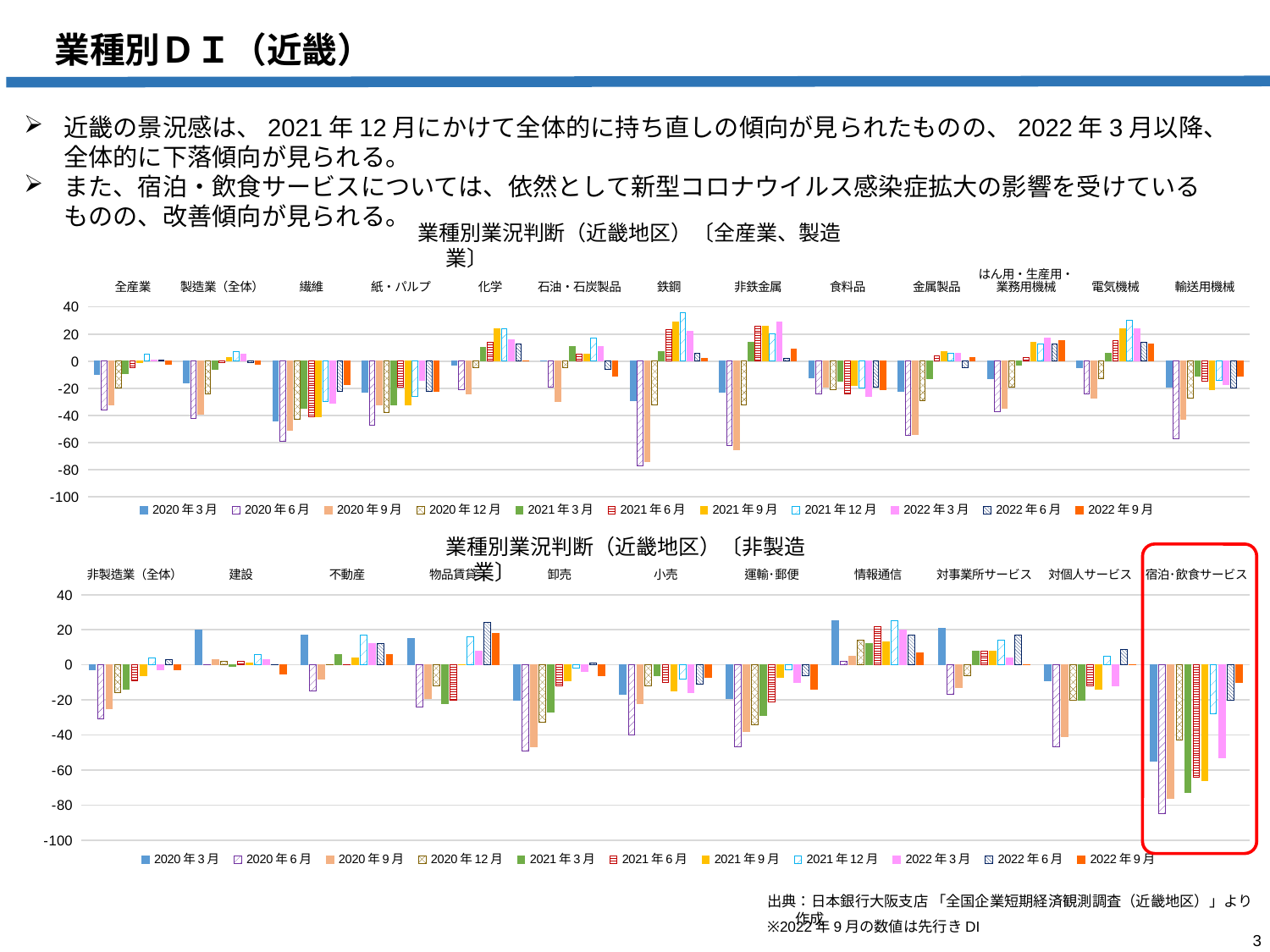

業種別ＤＩ（近畿）
近畿の景況感は、2021年12月にかけて全体的に持ち直しの傾向が見られたものの、2022年3月以降、全体的に下落傾向が見られる。
また、宿泊・飲食サービスについては、依然として新型コロナウイルス感染症拡大の影響を受けているものの、改善傾向が見られる。
業種別業況判断（近畿地区）〔全産業、製造業〕

### Chart

| Category | 2020年3月 | 2020年6月 | 2020年9月 | 2020年12月 | 2021年3月 | 2021年6月 | 2021年9月 | 2021年12月 | 2022年3月 | 2022年6月 | 2022年9月 |
|---|---|---|---|---|---|---|---|---|---|---|---|
| 全産業 | -10.0 | -36.0 | -32.0 | -20.0 | -9.0 | -5.0 | -1.0 | 5.0 | 1.0 | 1.0 | -2.0 |
| 製造業（全体） | -16.0 | -42.0 | -39.0 | -24.0 | -6.0 | -1.0 | 3.0 | 7.0 | 5.0 | -1.0 | -2.0 |
| 繊維 | -44.0 | -59.0 | -51.0 | -43.0 | -35.0 | -41.0 | -41.0 | -30.0 | -31.0 | -22.0 | -17.0 |
| 紙・パルプ | -23.0 | -47.0 | -32.0 | -38.0 | -32.0 | -19.0 | -32.0 | -26.0 | -14.0 | -22.0 | -22.0 |
| 化学 | -3.0 | -21.0 | -24.0 | -5.0 | 10.0 | 14.0 | 24.0 | 24.0 | 16.0 | 13.0 | 0.0 |
| 石油・石炭製品 | 0.0 | -19.0 | -30.0 | -5.0 | 11.0 | 5.0 | 5.0 | 17.0 | 11.0 | -6.0 | -11.0 |
| 鉄鋼 | -29.0 | -77.0 | -74.0 | -32.0 | 7.0 | 23.0 | 29.0 | 36.0 | 22.0 | 6.0 | 2.0 |
| 非鉄金属 | -23.0 | -62.0 | -65.0 | -32.0 | 14.0 | 26.0 | 26.0 | 20.0 | 29.0 | 2.0 | 9.0 |
| 食料品 | -12.0 | -24.0 | -19.0 | -21.0 | -15.0 | -24.0 | -18.0 | -20.0 | -26.0 | -19.0 | -21.0 |
| 金属製品 | -22.0 | -55.0 | -54.0 | -29.0 | -13.0 | 4.0 | 7.0 | 6.0 | 6.0 | -5.0 | 3.0 |
| はん用・生産用・
業務用機械 | -13.0 | -37.0 | -35.0 | -19.0 | -3.0 | 3.0 | 14.0 | 13.0 | 17.0 | 13.0 | 15.0 |
| 電気機械 | -5.0 | -24.0 | -27.0 | -13.0 | 6.0 | 15.0 | 24.0 | 30.0 | 24.0 | 14.0 | 13.0 |
| 輸送用機械 | -19.0 | -57.0 | -43.0 | -27.0 | -11.0 | -15.0 | -21.0 | -14.0 | -17.0 | -20.0 | -11.0 |
業種別業況判断（近畿地区）〔非製造業〕

### Chart

| Category | 2020年3月 | 2020年6月 | 2020年9月 | 2020年12月 | 2021年3月 | 2021年6月 | 2021年9月 | 2021年12月 | 2022年3月 | 2022年6月 | 2022年9月 |
|---|---|---|---|---|---|---|---|---|---|---|---|
| 非製造業（全体） | -3.0 | -31.0 | -25.0 | -16.0 | -14.0 | -9.0 | -6.0 | 4.0 | -3.0 | 3.0 | -3.0 |
| 建設 | 20.0 | 0.0 | 3.0 | 2.0 | -1.0 | 2.0 | 1.0 | 6.0 | 3.0 | 0.0 | -5.0 |
| 不動産 | 17.0 | -15.0 | -8.0 | 0.0 | 6.0 | 0.0 | 4.0 | 17.0 | 12.0 | 12.0 | 6.0 |
| 物品賃貸 | 15.0 | -24.0 | -19.0 | -12.0 | -22.0 | -20.0 | 0.0 | 16.0 | 8.0 | 24.0 | 18.0 |
| 卸売 | -20.0 | -49.0 | -47.0 | -33.0 | -27.0 | -12.0 | -9.0 | -2.0 | -4.0 | 1.0 | -6.0 |
| 小売 | -17.0 | -40.0 | -22.0 | -12.0 | -6.0 | -10.0 | -15.0 | -8.0 | -16.0 | -11.0 | -7.0 |
| 運輸･郵便 | -19.0 | -47.0 | -38.0 | -34.0 | -29.0 | -21.0 | -7.0 | -3.0 | -10.0 | -6.0 | -14.0 |
| 情報通信 | 25.0 | 2.0 | 5.0 | 14.0 | 12.0 | 22.0 | 13.0 | 25.0 | 20.0 | 17.0 | 7.0 |
| 対事業所サービス | 21.0 | -17.0 | -13.0 | -6.0 | 8.0 | 8.0 | 8.0 | 14.0 | 4.0 | 17.0 | 0.0 |
| 対個人サービス | -9.0 | -47.0 | -41.0 | -20.0 | -20.0 | -12.0 | -14.0 | 5.0 | -12.0 | 9.0 | 0.0 |
| 宿泊･飲食サービス | -55.0 | -85.0 | -76.0 | -43.0 | -73.0 | -64.0 | -66.0 | -28.0 | -53.0 | -20.0 | -10.0 |
出典：日本銀行大阪支店 「全国企業短期経済観測調査（近畿地区）」より作成
※2022年9月の数値は先行きDI
3